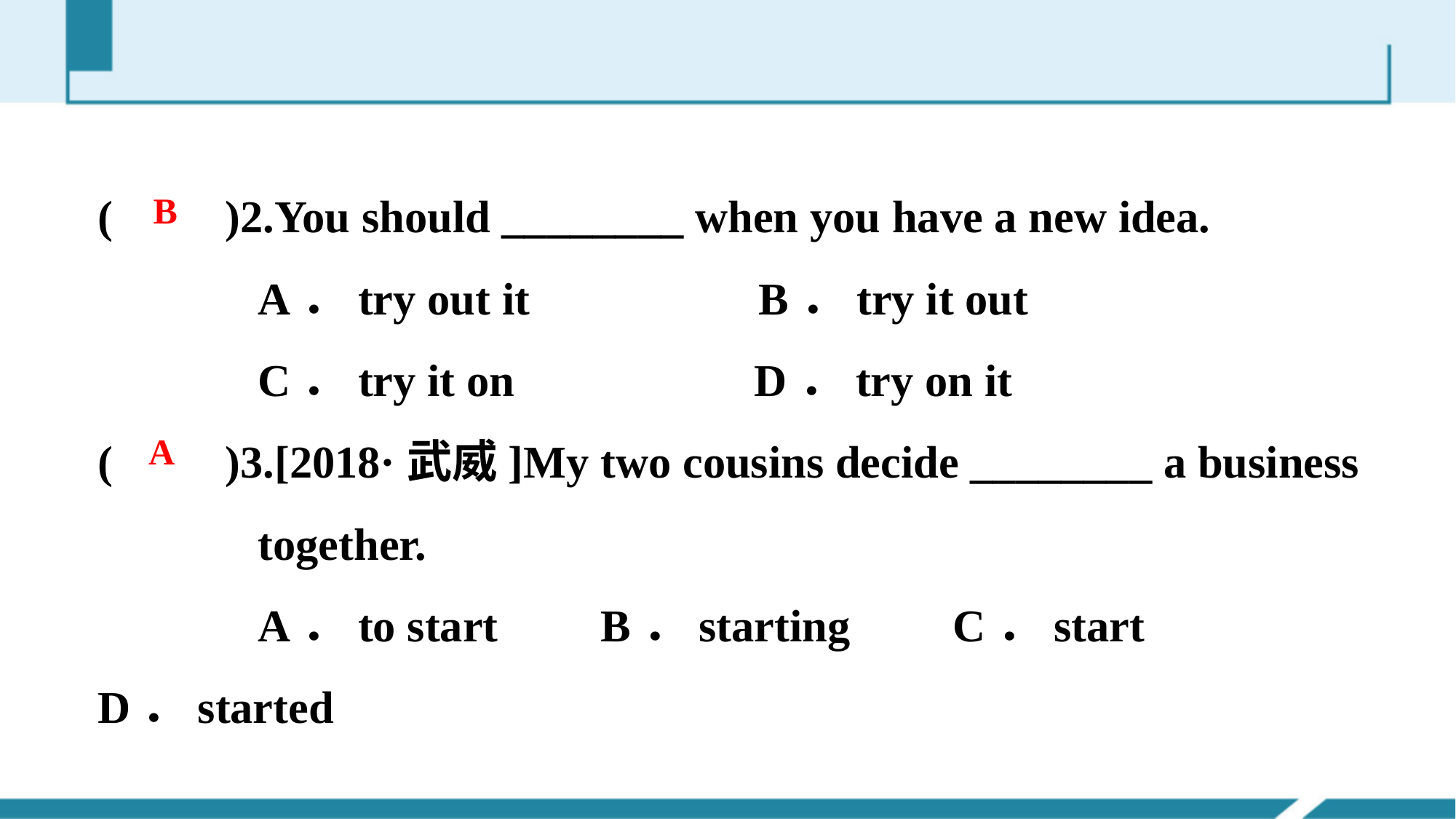

(　　)2.You should ________ when you have a new idea.
              A．try out it                    B．try it out
              C．try it on                     D．try on it
(　　)3.[2018·武威]My two cousins decide ________ a business
              together.
              A．to start         B．starting         C．start         D．started
B
A